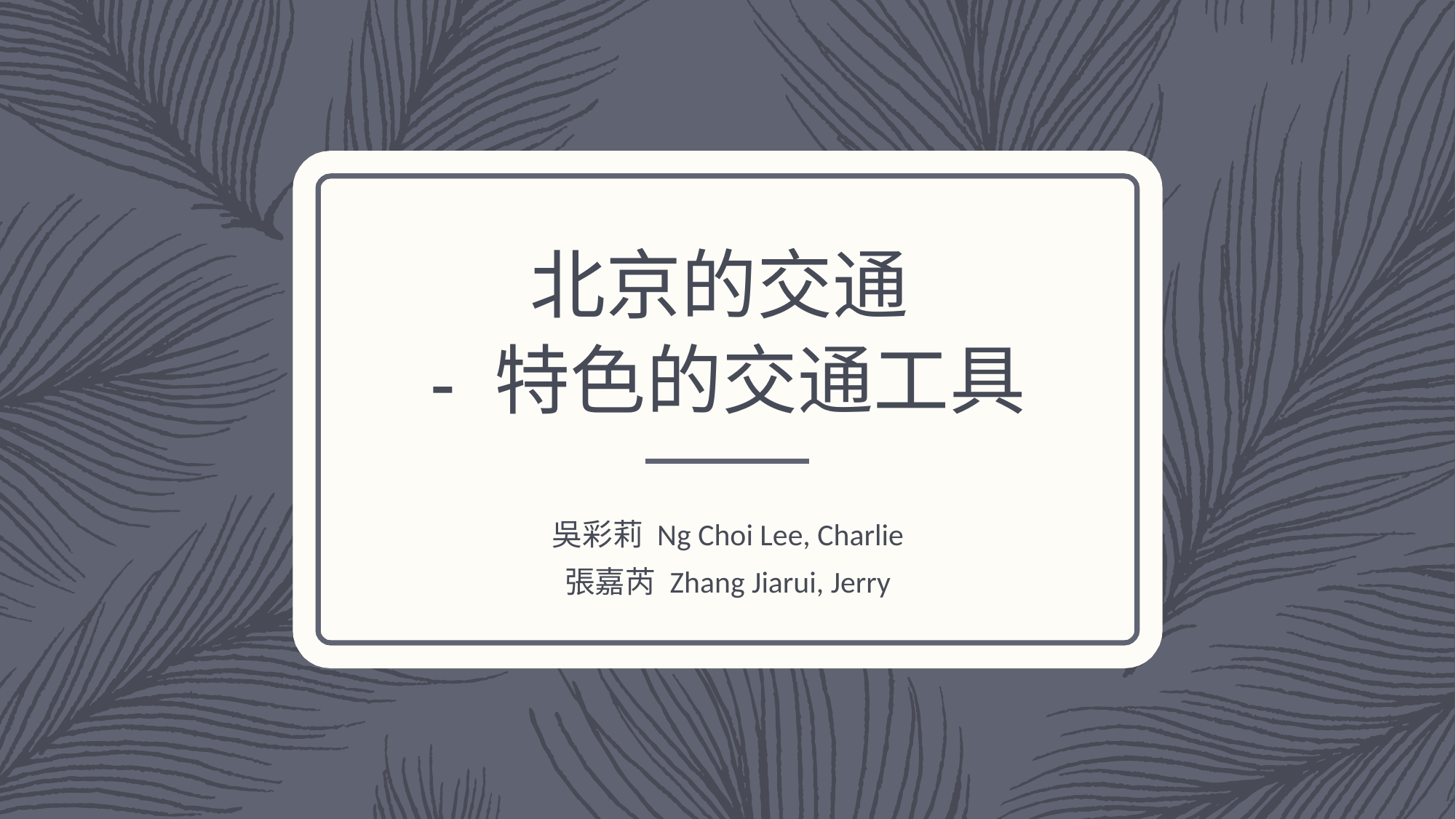

# 北京的交通
- 特色的交通工具
吳彩莉 Ng Choi Lee, Charlie
張嘉芮 Zhang Jiarui, Jerry